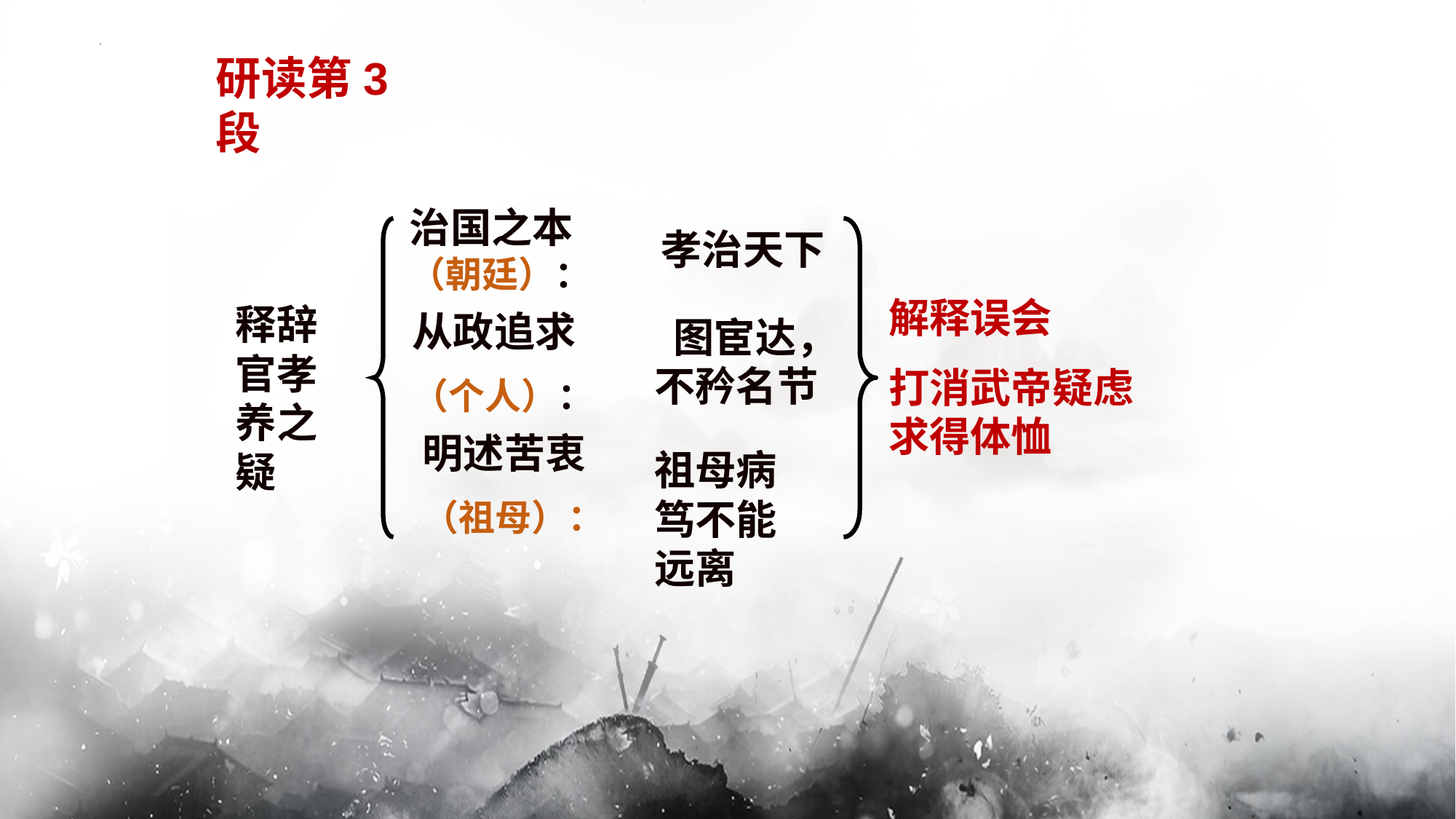

研读第3段
治国之本（朝廷）：

孝治天下
解释误会
打消武帝疑虑求得体恤
释辞官孝养之疑
从政追求
（个人）：
 图宦达，不矜名节
明述苦衷
（祖母）：
祖母病笃不能远离